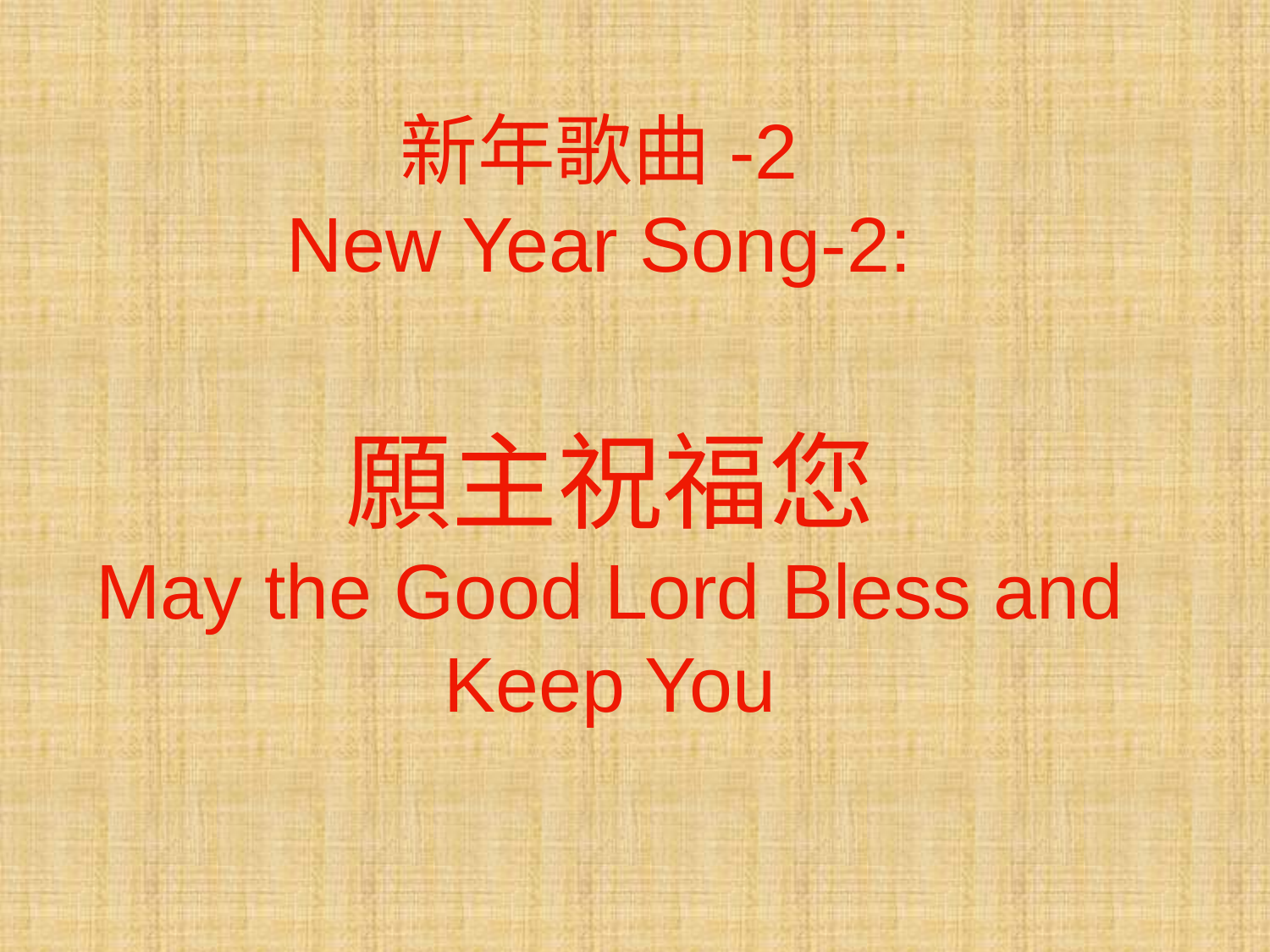

# 新年歌曲-2
New Year Song-2:

願主祝福您
May the Good Lord Bless and Keep You